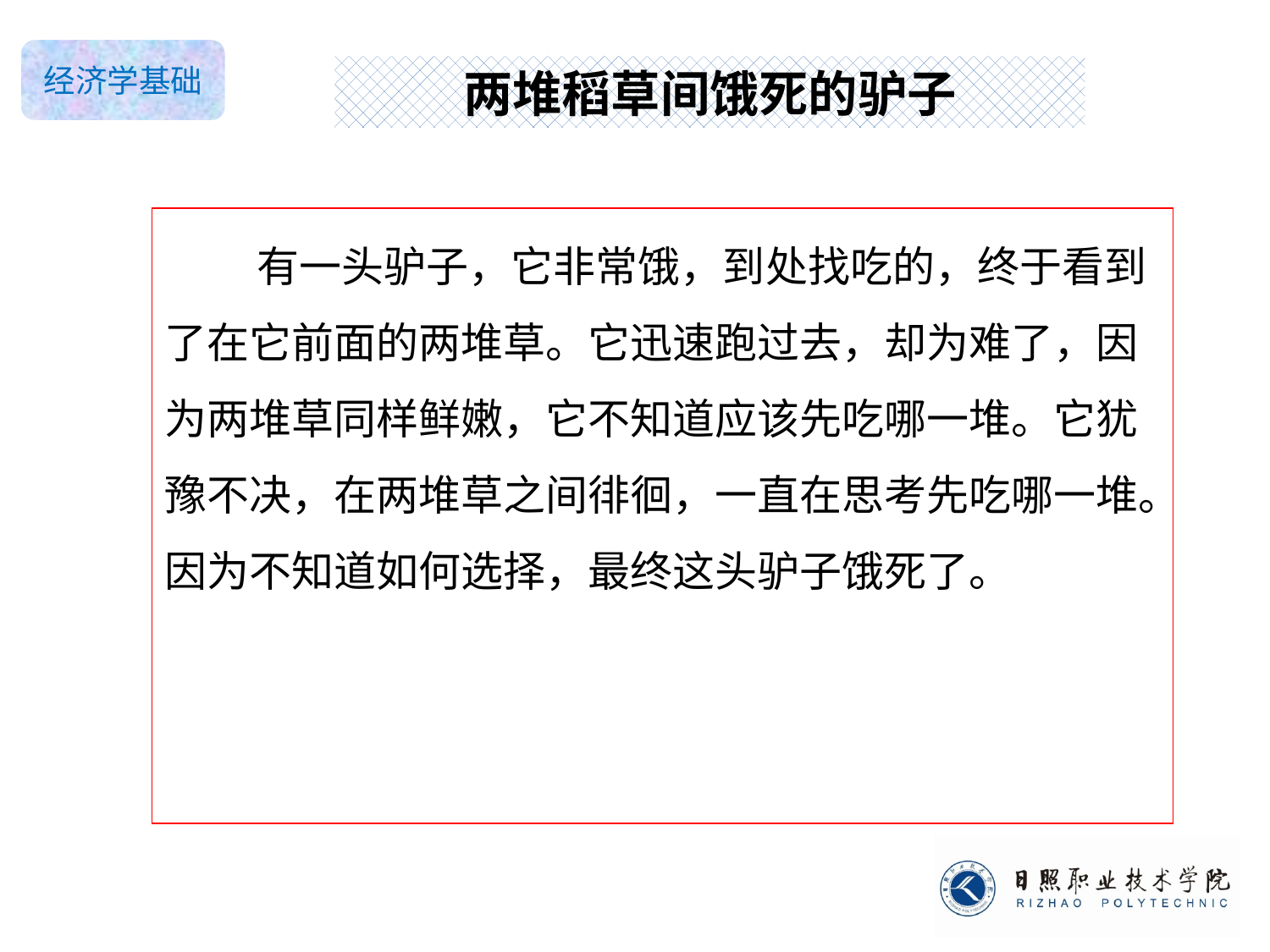

两堆稻草间饿死的驴子
  有一头驴子，它非常饿，到处找吃的，终于看到了在它前面的两堆草。它迅速跑过去，却为难了，因为两堆草同样鲜嫩，它不知道应该先吃哪一堆。它犹豫不决，在两堆草之间徘徊，一直在思考先吃哪一堆。因为不知道如何选择，最终这头驴子饿死了。